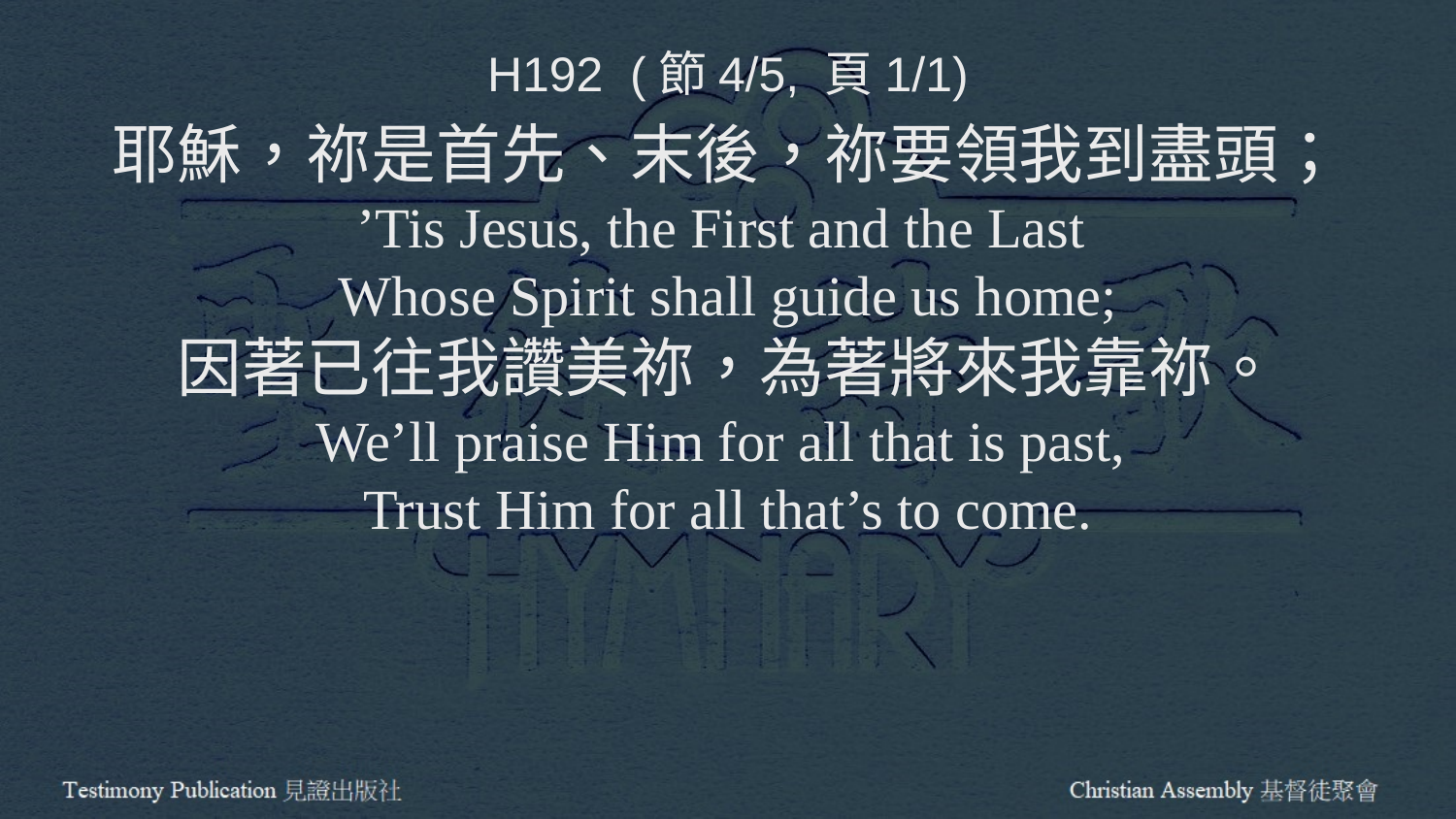

H192  (節4/5, 頁1/1)
耶穌，祢是首先、末後，祢要領我到盡頭；
’Tis Jesus, the First and the Last
Whose Spirit shall guide us home;
因著已往我讚美祢，為著將來我靠祢。
We’ll praise Him for all that is past,
Trust Him for all that’s to come.